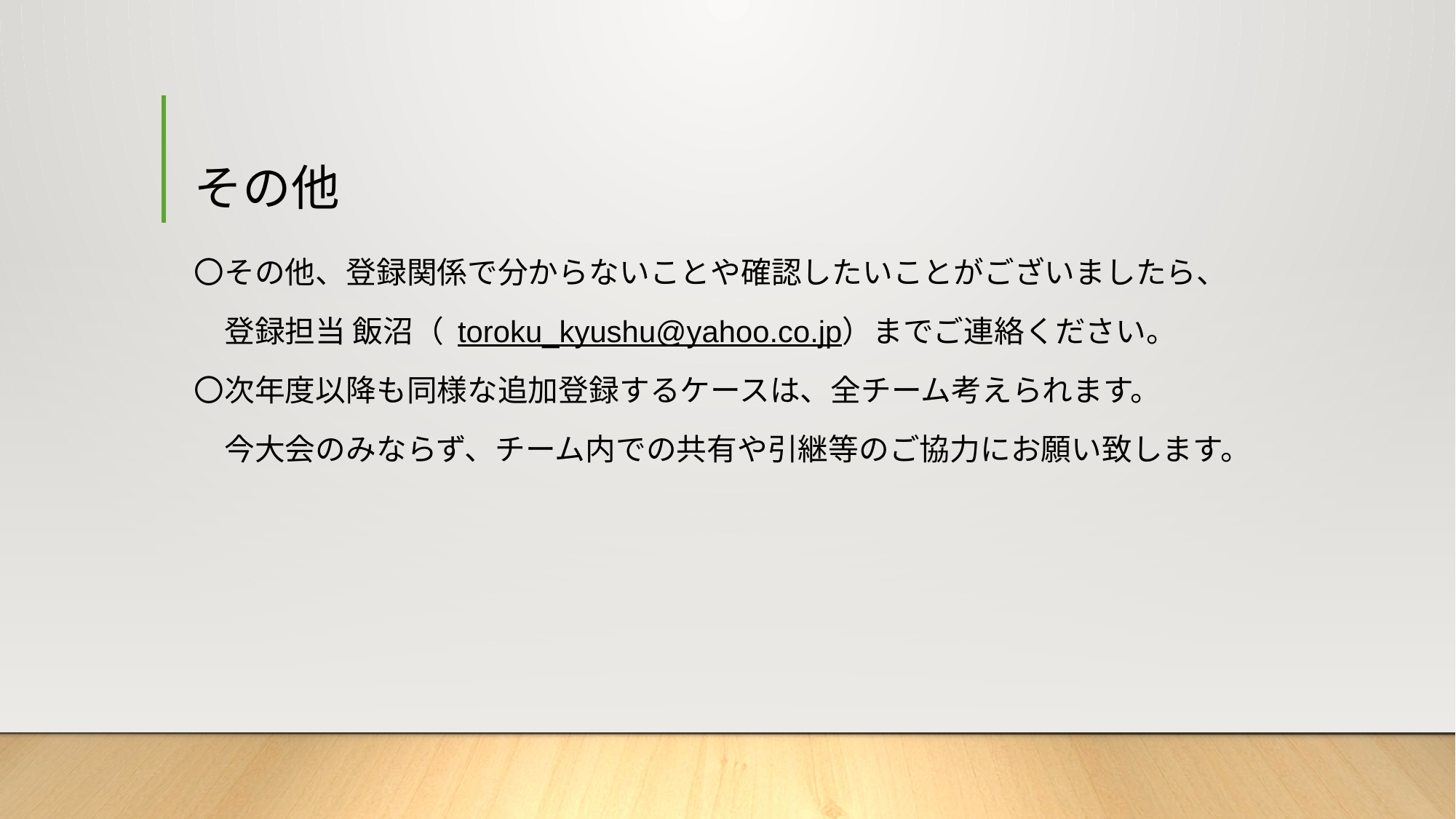

# その他
〇その他、登録関係で分からないことや確認したいことがございましたら、
　登録担当 飯沼（ toroku_kyushu@yahoo.co.jp）までご連絡ください。
〇次年度以降も同様な追加登録するケースは、全チーム考えられます。
　今大会のみならず、チーム内での共有や引継等のご協力にお願い致します。